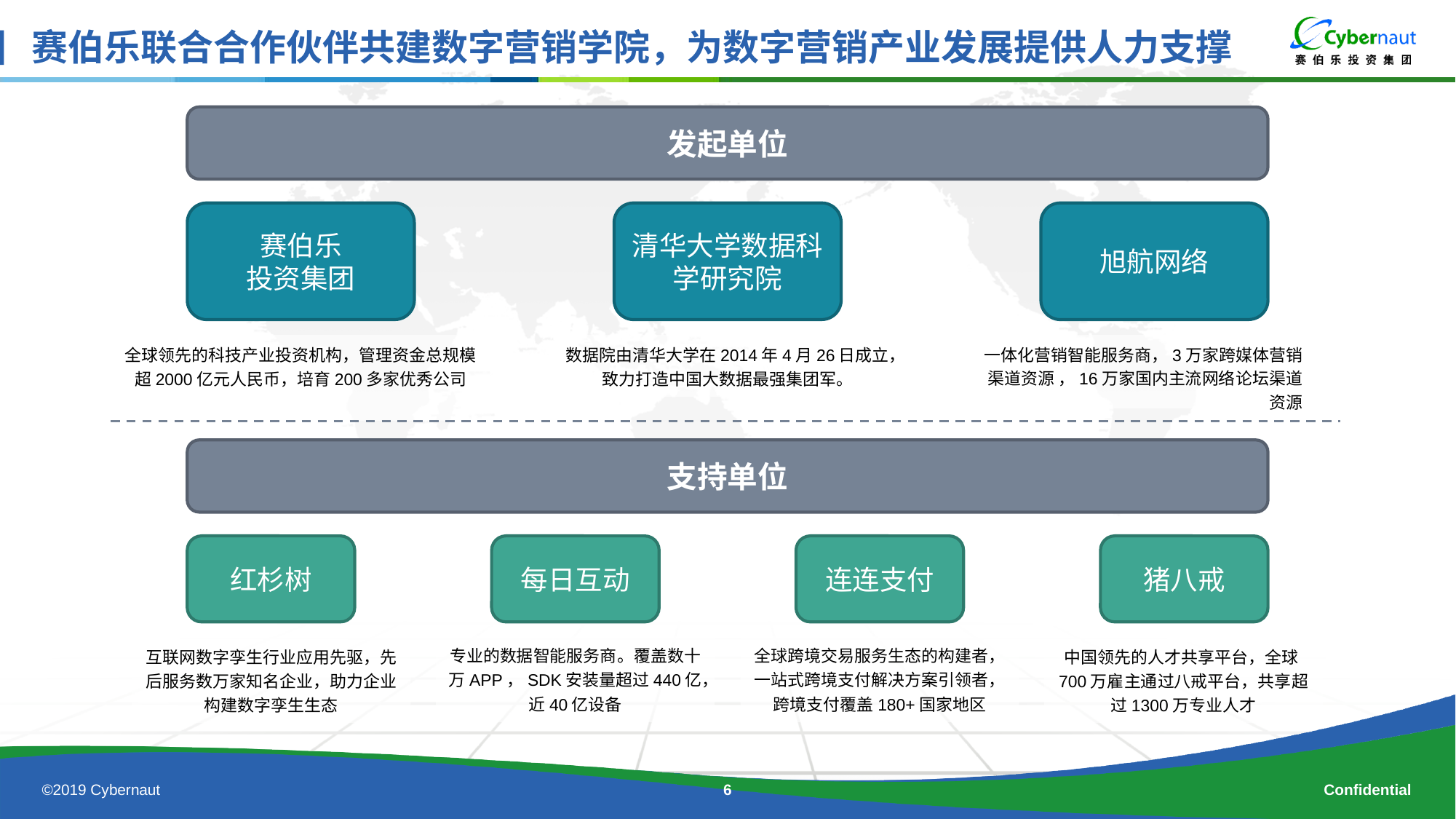

# 赛伯乐联合合作伙伴共建数字营销学院，为数字营销产业发展提供人力支撑
发起单位
赛伯乐
投资集团
清华大学数据科学研究院
旭航网络
全球领先的科技产业投资机构，管理资金总规模超2000亿元人民币，培育200多家优秀公司
数据院由清华大学在2014年4月26日成立，致力打造中国大数据最强集团军。
一体化营销智能服务商，3万家跨媒体营销渠道资源 ，16万家国内主流网络论坛渠道资源
支持单位
红杉树
每日互动
连连支付
猪八戒
专业的数据智能服务商。覆盖数十万APP，SDK安装量超过440亿，近40亿设备
全球跨境交易服务生态的构建者，一站式跨境支付解决方案引领者，跨境支付覆盖180+国家地区
中国领先的人才共享平台，全球700万雇主通过八戒平台，共享超过1300万专业人才
互联网数字孪生行业应用先驱，先后服务数万家知名企业，助力企业构建数字孪生生态